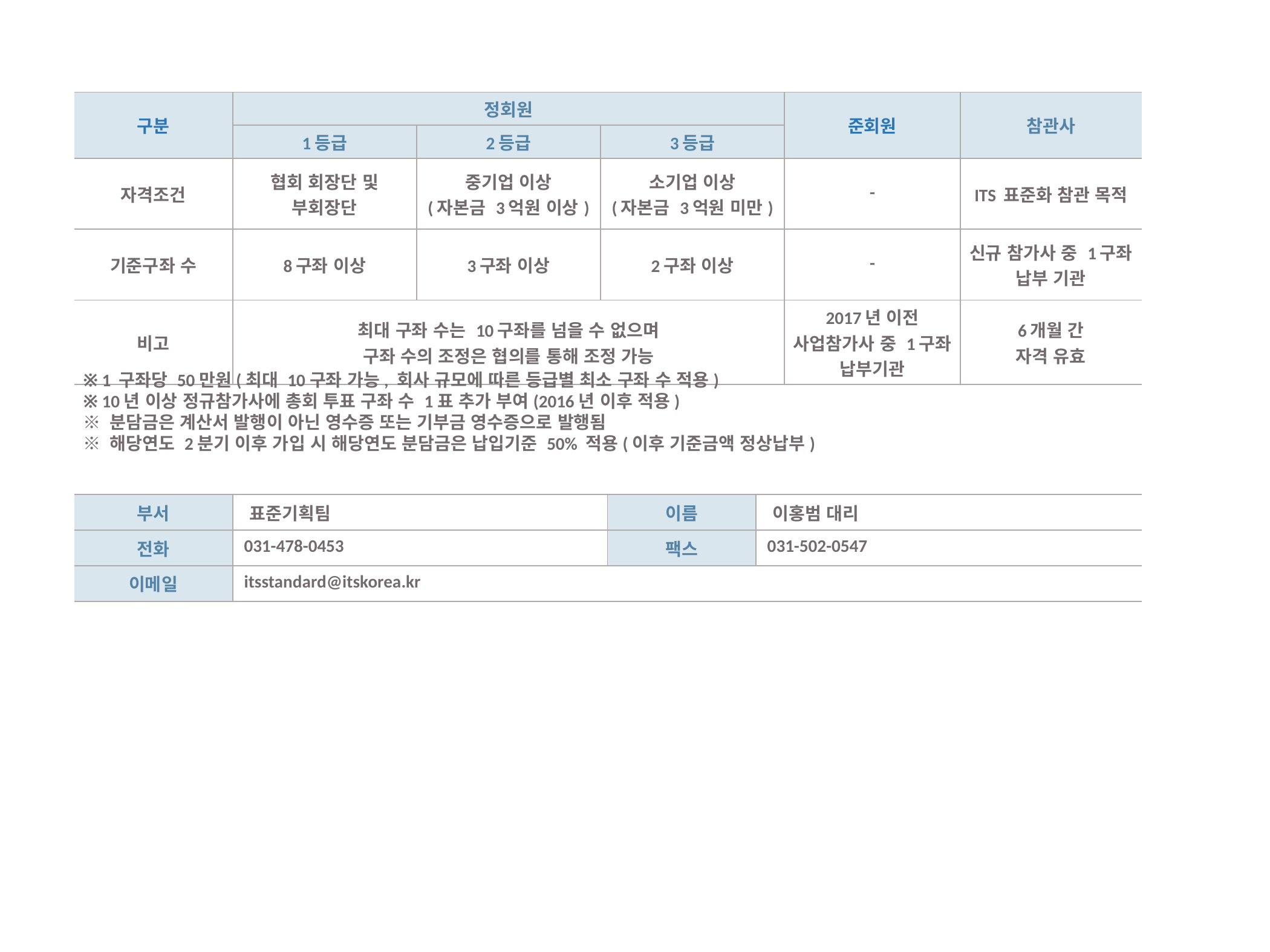

| 구분 | 정회원 |  |  | 준회원 | 참관사 |
| --- | --- | --- | --- | --- | --- |
|  | 1등급 | 2등급 | 3등급 |  |  |
| 자격조건 | 협회 회장단 및 부회장단 | 중기업 이상 (자본금 3억원 이상) | 소기업 이상 (자본금 3억원 미만) | - | ITS 표준화 참관 목적 |
| 기준구좌 수 | 8구좌 이상 | 3구좌 이상 | 2구좌 이상 | - | 신규 참가사 중 1구좌 납부 기관 |
| 비고 | 최대 구좌 수는 10구좌를 넘을 수 없으며 구좌 수의 조정은 협의를 통해 조정 가능 |  |  | 2017년 이전 사업참가사 중 1구좌 납부기관 | 6개월 간 자격 유효 |
※ 1 구좌당 50만원(최대 10구좌 가능, 회사 규모에 따른 등급별 최소 구좌 수 적용)
※ 10년 이상 정규참가사에 총회 투표 구좌 수 1표 추가 부여(2016년 이후 적용)
※ 분담금은 계산서 발행이 아닌 영수증 또는 기부금 영수증으로 발행됨
※ 해당연도 2분기 이후 가입 시 해당연도 분담금은 납입기준 50% 적용(이후 기준금액 정상납부)
| 부서 | 표준기획팀 | 이름 | 이홍범 대리 |
| --- | --- | --- | --- |
| 전화 | 031-478-0453 | 팩스 | 031-502-0547 |
| 이메일 | itsstandard@itskorea.kr |  |  |